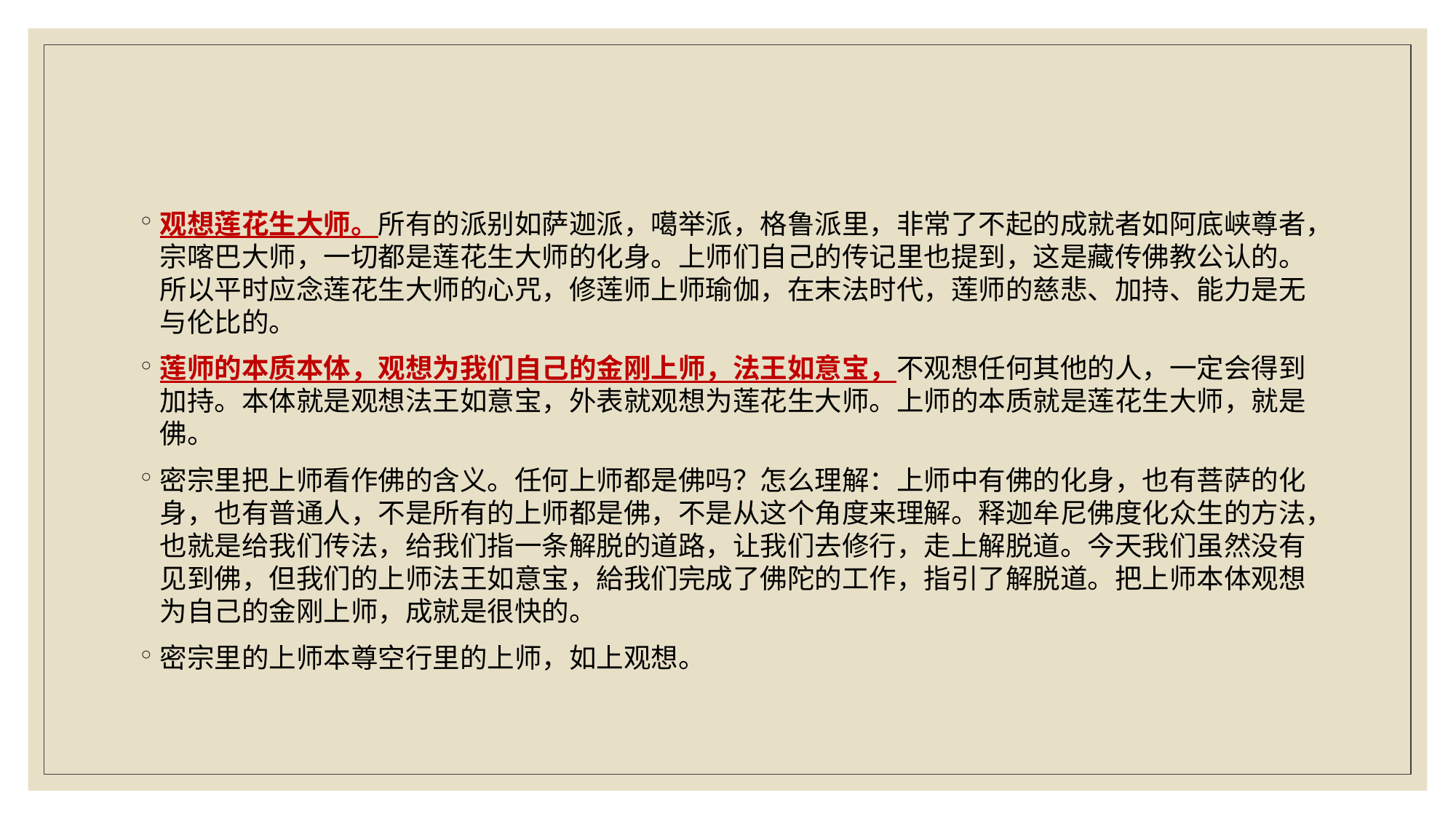

#
观想莲花生大师。所有的派别如萨迦派，噶举派，格鲁派里，非常了不起的成就者如阿底峡尊者，宗喀巴大师，一切都是莲花生大师的化身。上师们自己的传记里也提到，这是藏传佛教公认的。所以平时应念莲花生大师的心咒，修莲师上师瑜伽，在末法时代，莲师的慈悲、加持、能力是无与伦比的。
莲师的本质本体，观想为我们自己的金刚上师，法王如意宝，不观想任何其他的人，一定会得到加持。本体就是观想法王如意宝，外表就观想为莲花生大师。上师的本质就是莲花生大师，就是佛。
密宗里把上师看作佛的含义。任何上师都是佛吗？怎么理解：上师中有佛的化身，也有菩萨的化身，也有普通人，不是所有的上师都是佛，不是从这个角度来理解。释迦牟尼佛度化众生的方法，也就是给我们传法，给我们指一条解脱的道路，让我们去修行，走上解脱道。今天我们虽然没有见到佛，但我们的上师法王如意宝，給我们完成了佛陀的工作，指引了解脱道。把上师本体观想为自己的金刚上师，成就是很快的。
密宗里的上师本尊空行里的上师，如上观想。